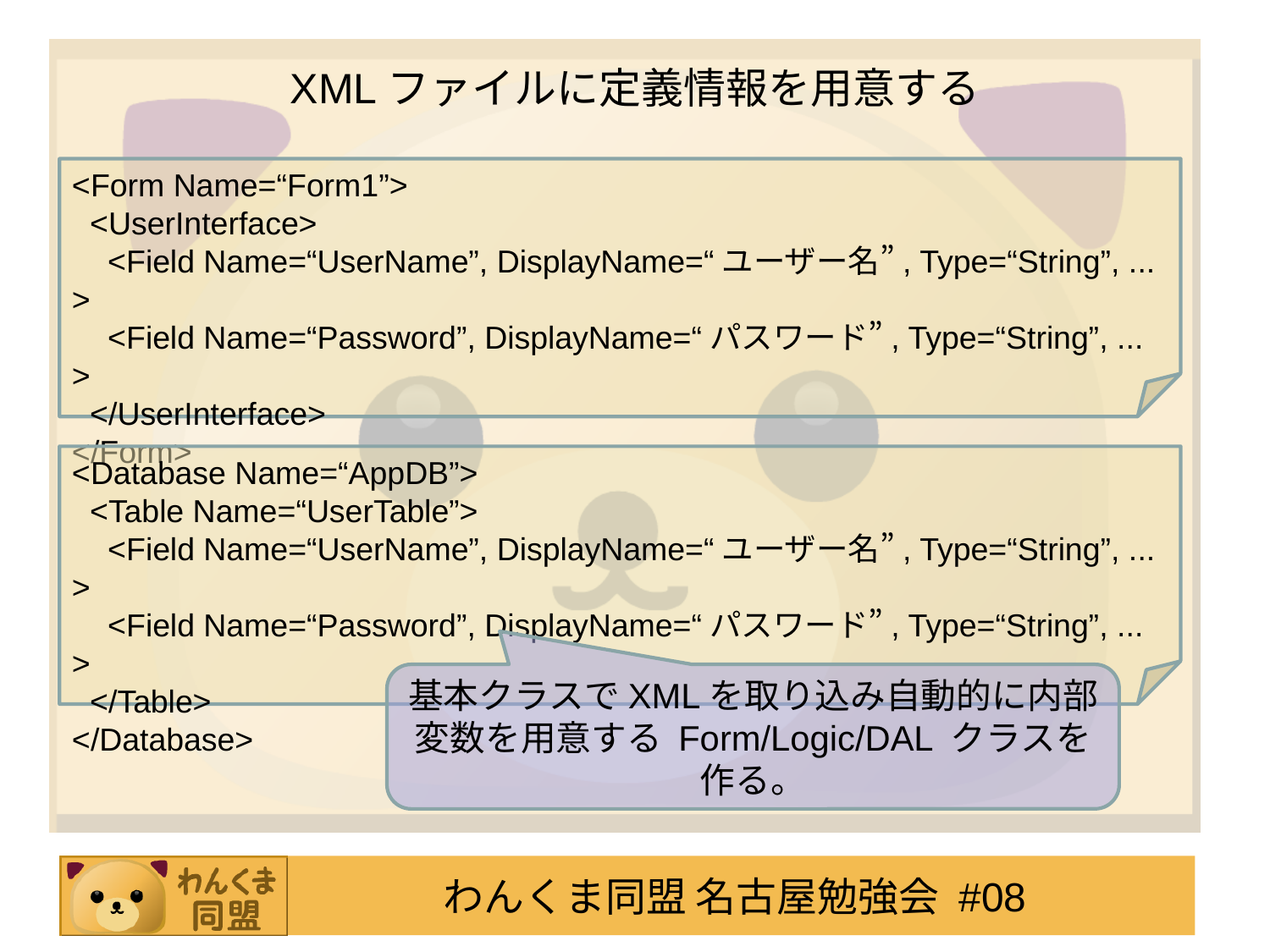

# XMLファイルに定義情報を用意する
<Form Name=“Form1”>
  <UserInterface>
    <Field Name=“UserName”, DisplayName=“ユーザー名”, Type=“String”, ... >
    <Field Name=“Password”, DisplayName=“パスワード”, Type=“String”, ... >
  </UserInterface>
</Form>
<Database Name=“AppDB”>
  <Table Name=“UserTable”>
    <Field Name=“UserName”, DisplayName=“ユーザー名”, Type=“String”, ... >
    <Field Name=“Password”, DisplayName=“パスワード”, Type=“String”, ... >
  </Table>
</Database>
基本クラスでXMLを取り込み自動的に内部変数を用意する Form/Logic/DAL クラスを作る。